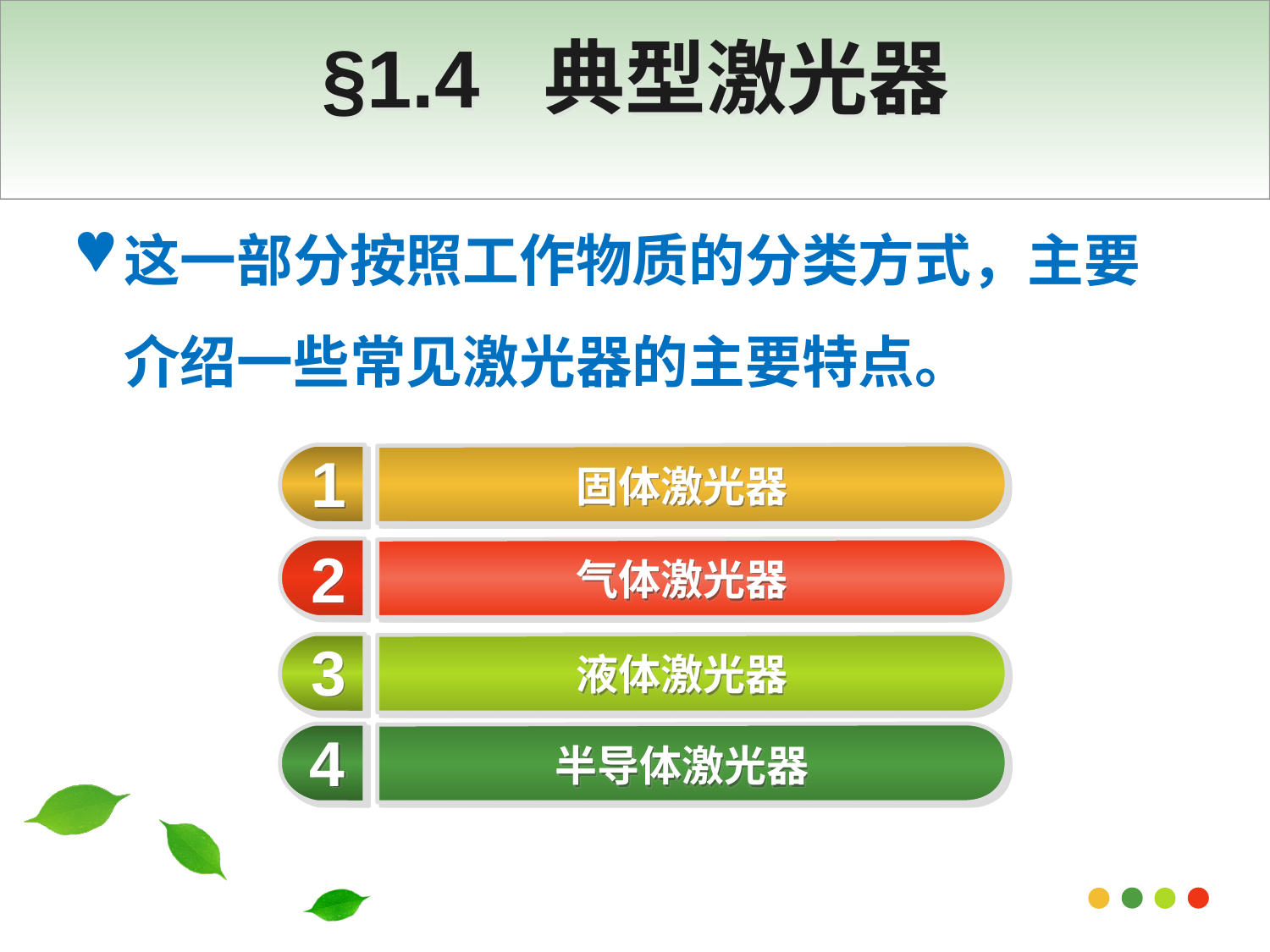

# §1.4  典型激光器
这一部分按照工作物质的分类方式，主要介绍一些常见激光器的主要特点。
1

固体激光器
2

气体激光器
3

液体激光器
4

半导体激光器